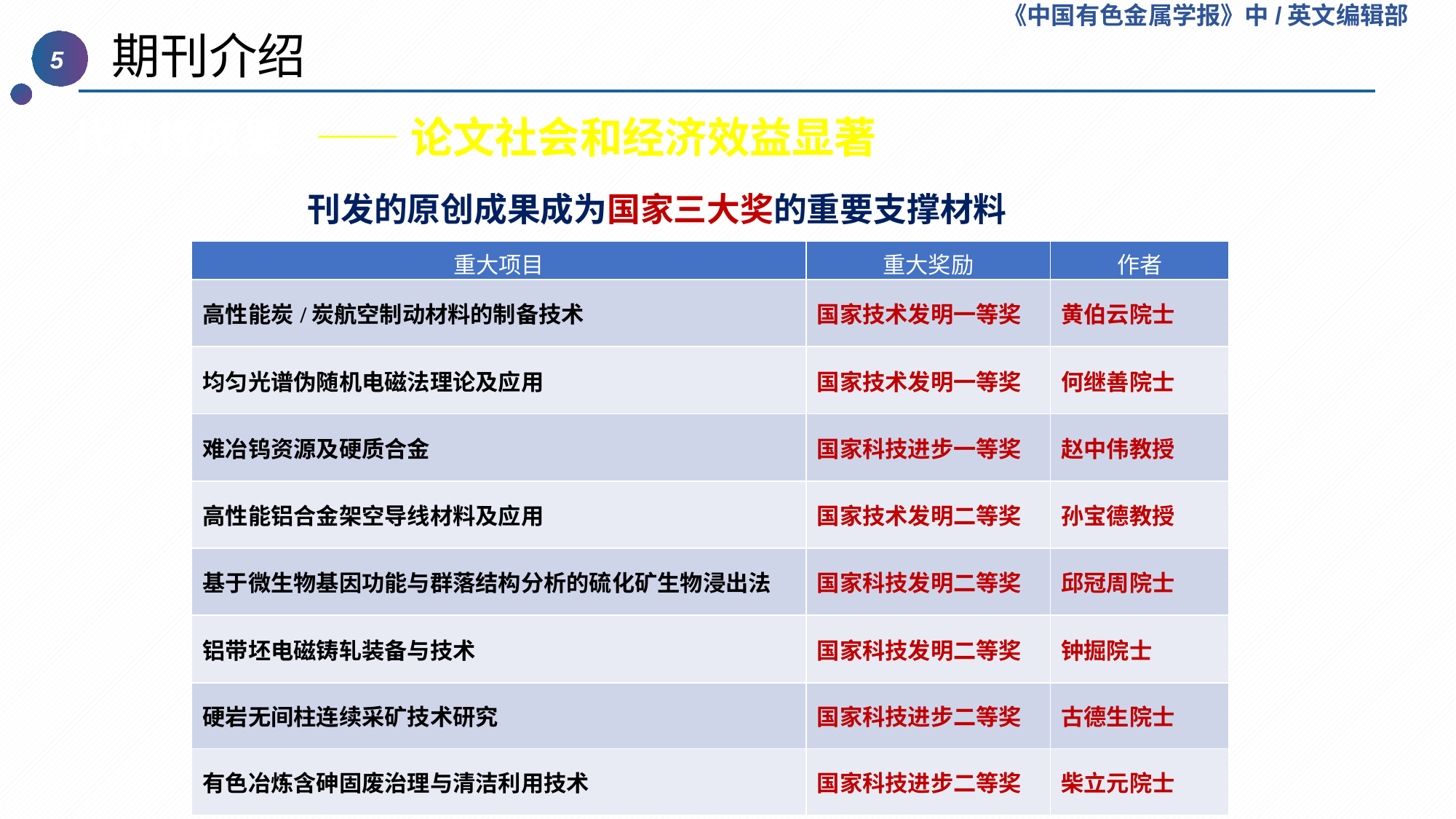

《中国有色金属学报》中/英文编辑部

      期刊介绍

5

代表性成果
——论文社会和经济效益显著
       刊发的原创成果成为国家三大奖的重要支撑材料
| 重大项目 | 重大奖励 | 作者 |
| --- | --- | --- |
| 高性能炭/炭航空制动材料的制备技术 | 国家技术发明一等奖 | 黄伯云院士 |
| 均匀光谱伪随机电磁法理论及应用 | 国家技术发明一等奖 | 何继善院士 |
| 难冶钨资源及硬质合金 | 国家科技进步一等奖 | 赵中伟教授 |
| 高性能铝合金架空导线材料及应用 | 国家技术发明二等奖 | 孙宝德教授 |
| 基于微生物基因功能与群落结构分析的硫化矿生物浸出法 | 国家科技发明二等奖 | 邱冠周院士 |
| 铝带坯电磁铸轧装备与技术 | 国家科技发明二等奖 | 钟掘院士 |
| 硬岩无间柱连续采矿技术研究 | 国家科技进步二等奖 | 古德生院士 |
| 有色冶炼含砷固废治理与清洁利用技术 | 国家科技进步二等奖 | 柴立元院士 |